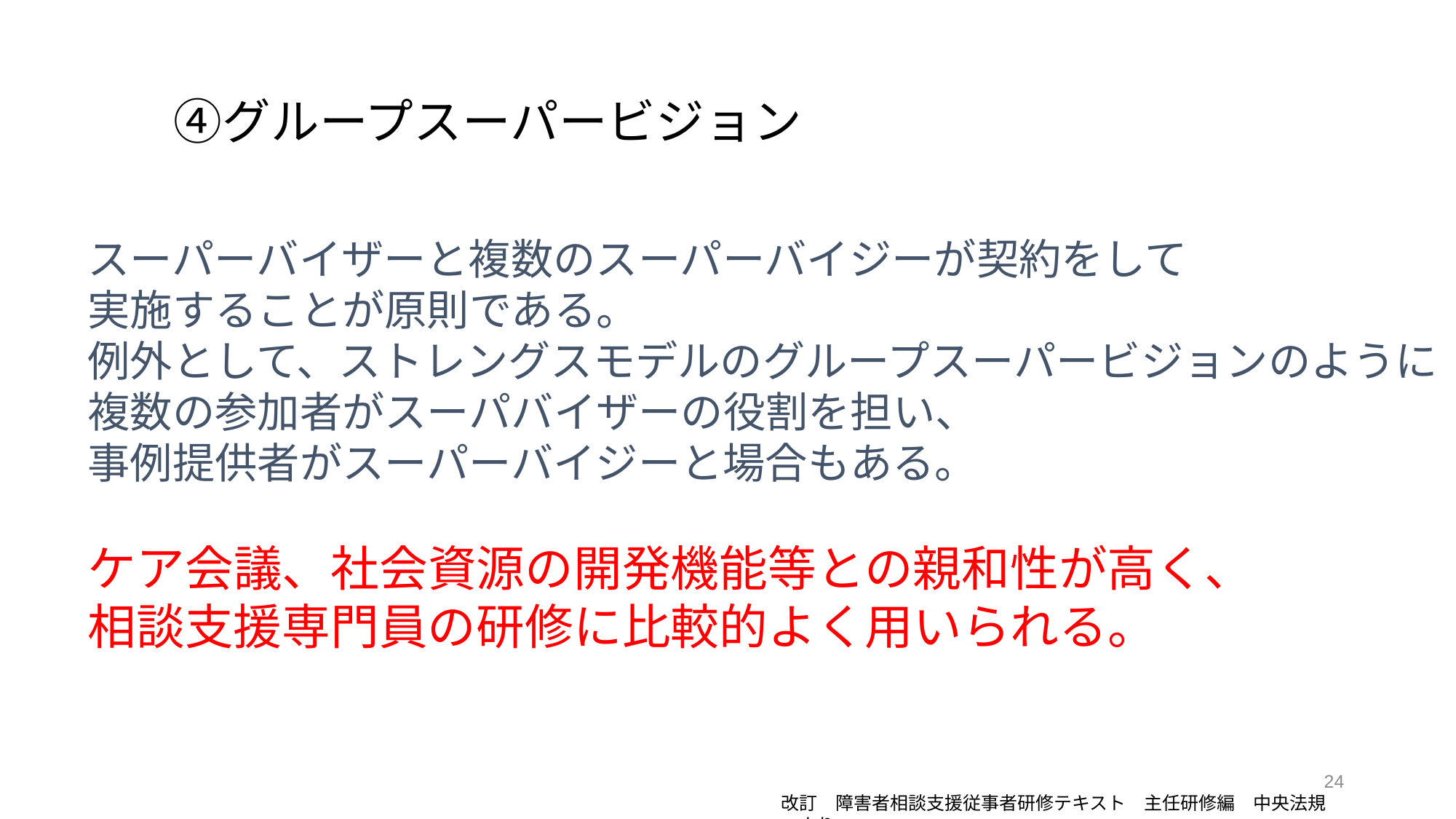

④グループスーパービジョン
スーパーバイザーと複数のスーパーバイジーが契約をして
実施することが原則である。
例外として、ストレングスモデルのグループスーパービジョンのように
複数の参加者がスーパバイザーの役割を担い、
事例提供者がスーパーバイジーと場合もある。

ケア会議、社会資源の開発機能等との親和性が高く、
相談支援専門員の研修に比較的よく用いられる。
24
改訂　障害者相談支援従事者研修テキスト　主任研修編　中央法規　より